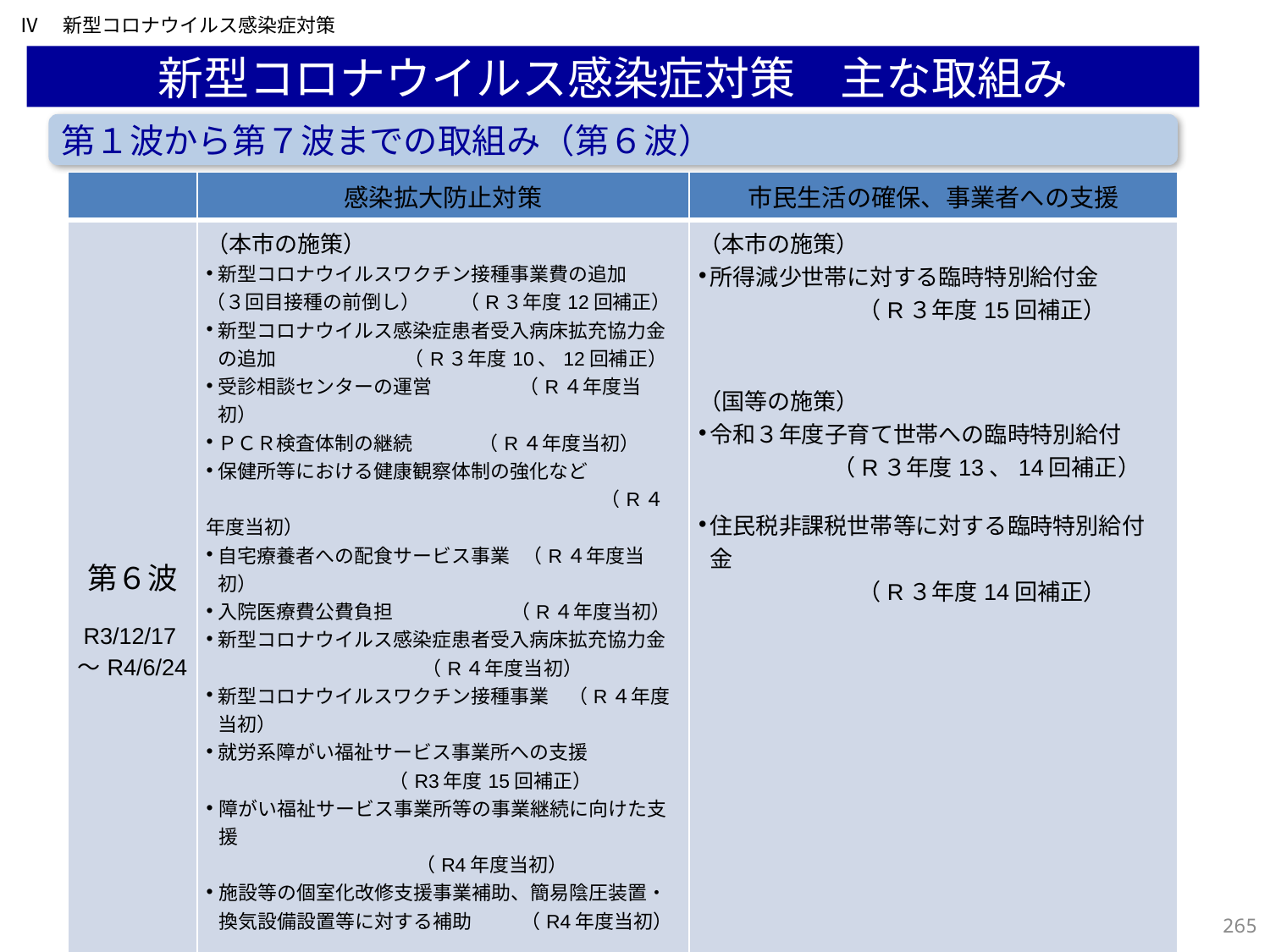

Ⅳ　新型コロナウイルス感染症対策
新型コロナウイルス感染症対策　主な取組み
第１波から第７波までの取組み（第６波）
|  | 感染拡大防止対策 | 市民生活の確保、事業者への支援 |
| --- | --- | --- |
| 第６波 R3/12/17～R4/6/24 | （本市の施策） 新型コロナウイルスワクチン接種事業費の追加 （３回目接種の前倒し） （R３年度12回補正） 新型コロナウイルス感染症患者受入病床拡充協力金の追加 （R３年度10、12回補正） 受診相談センターの運営　　 （R４年度当初） ＰＣＲ検査体制の継続 （R４年度当初） 保健所等における健康観察体制の強化など 　　　　　　　　　　　　　　　　　　 （R４年度当初） 自宅療養者への配食サービス事業 （R４年度当初） 入院医療費公費負担　　　　 （R４年度当初） 新型コロナウイルス感染症患者受入病床拡充協力金 　（R４年度当初） 新型コロナウイルスワクチン接種事業　（R４年度当初） 就労系障がい福祉サービス事業所への支援 （R3年度15回補正） 障がい福祉サービス事業所等の事業継続に向けた支援 （R4年度当初） 施設等の個室化改修支援事業補助、簡易陰圧装置・換気設備設置等に対する補助 （R4年度当初） | （本市の施策） 所得減少世帯に対する臨時特別給付金 （R３年度15回補正） 　 （国等の施策） 令和３年度子育て世帯への臨時特別給付 （R３年度13、14回補正） 住民税非課税世帯等に対する臨時特別給付金 （R３年度14回補正） |
265